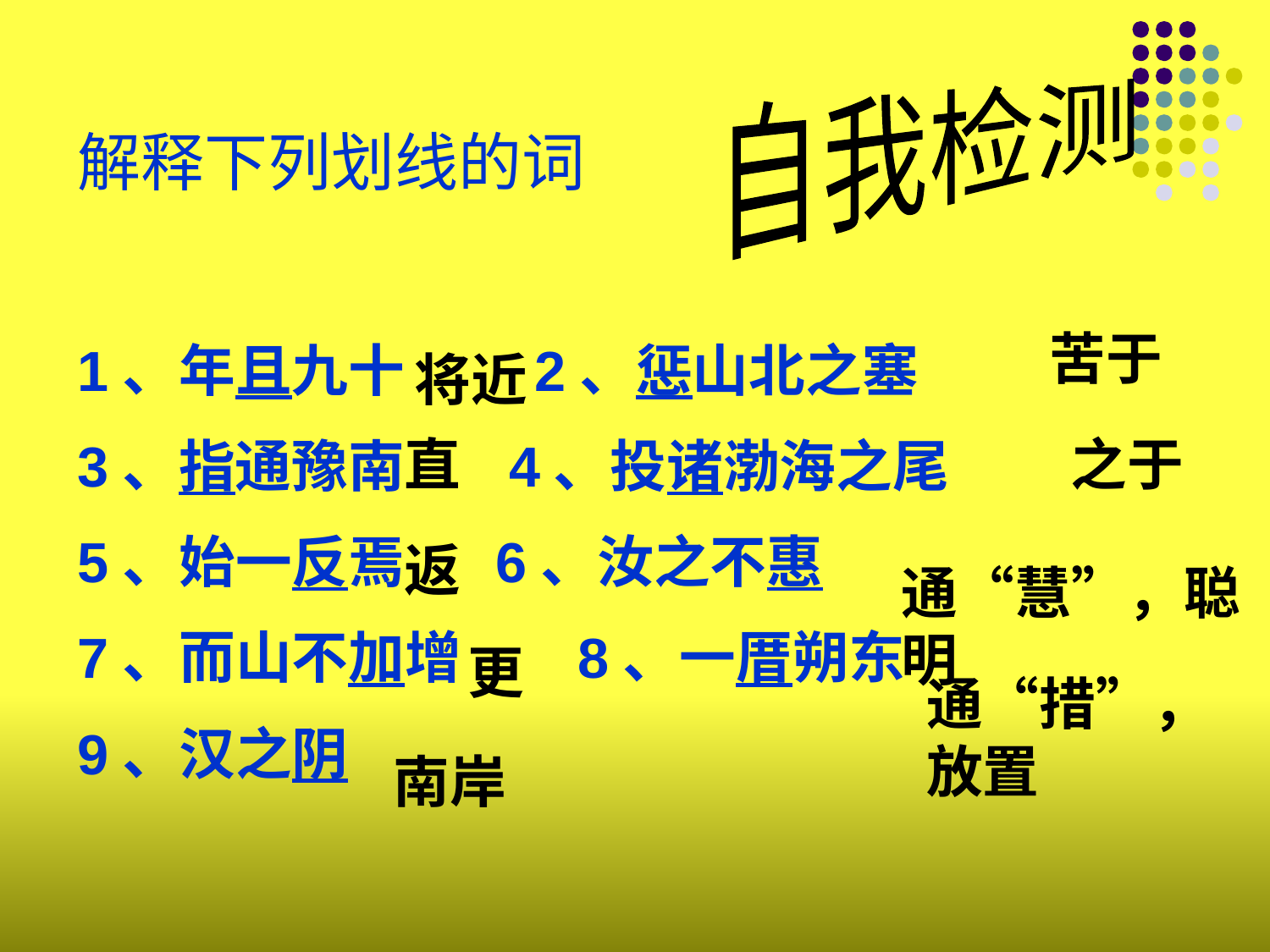

自我检测
解释下列划线的词

1、年且九十         2、惩山北之塞
3、指通豫南       4、投诸渤海之尾
5、始一反焉      6、汝之不惠
7、而山不加增        8、一厝朔东
9、汉之阴
苦于
将近
直
之于
返
通“慧”，聪明
更
通“措”，放置
南岸